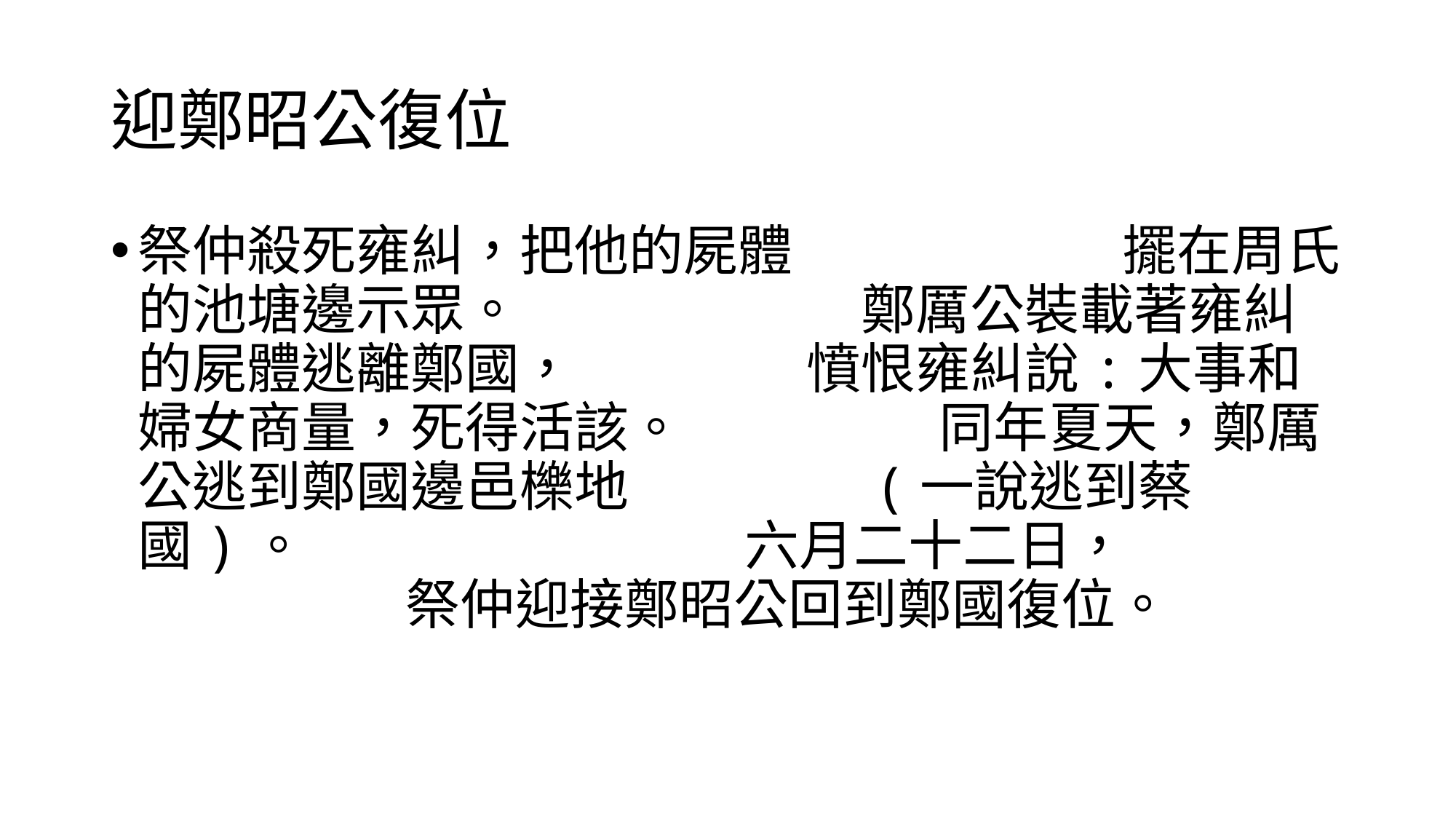

# 迎鄭昭公復位
祭仲殺死雍糾，把他的屍體                           擺在周氏的池塘邊示眾。                            鄭厲公裝載著雍糾的屍體逃離鄭國，                   憤恨雍糾說:大事和婦女商量，死得活該。                     同年夏天，鄭厲公逃到鄭國邊邑櫟地                   (一說逃到蔡國)。                                    六月二十二日，                                        祭仲迎接鄭昭公回到鄭國復位。